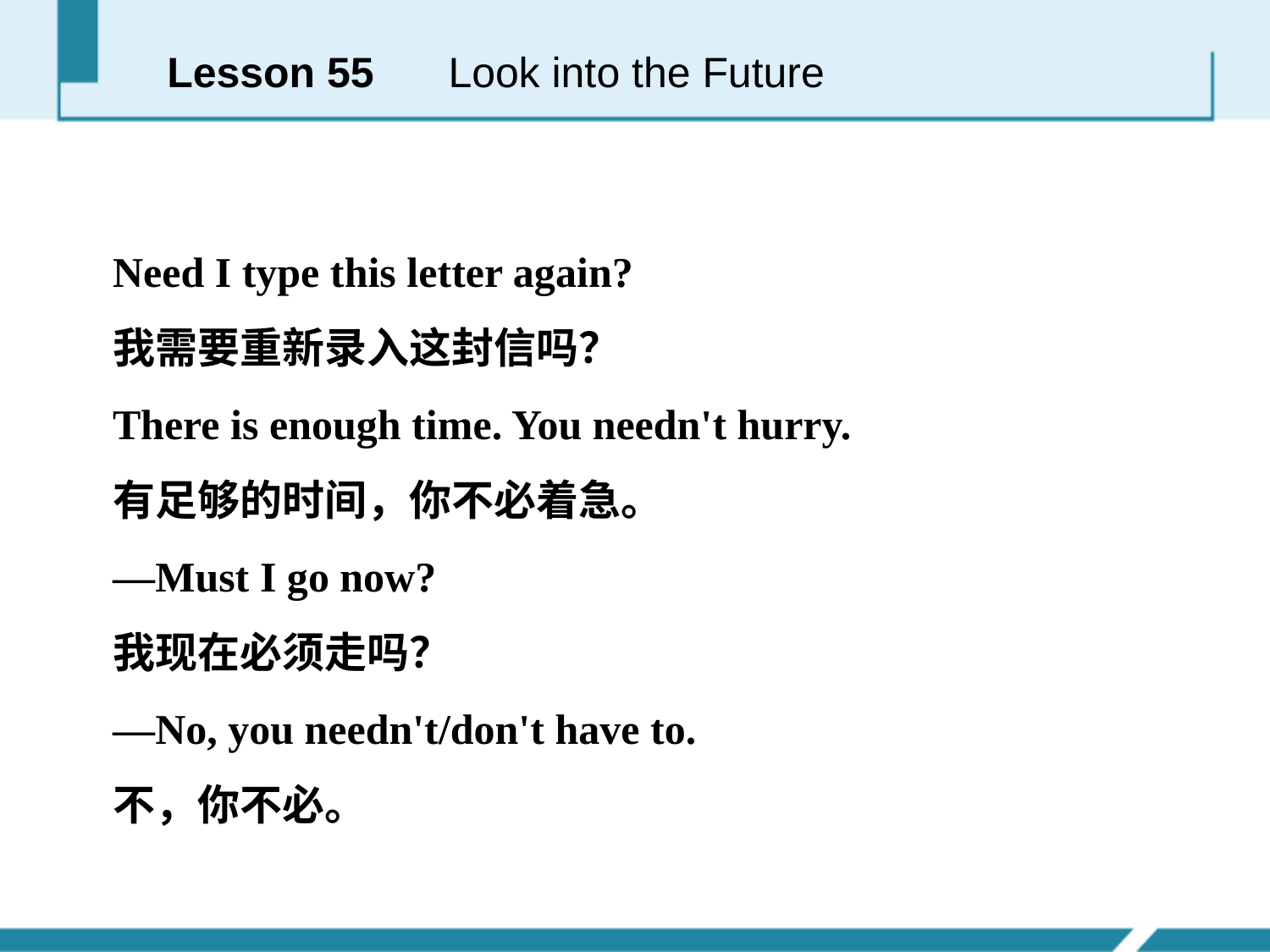

Lesson 55 　Look into the Future
Need I type this letter again?
我需要重新录入这封信吗？
There is enough time. You needn't hurry.
有足够的时间，你不必着急。
—Must I go now?
我现在必须走吗？
—No, you needn't/don't have to.
不，你不必。